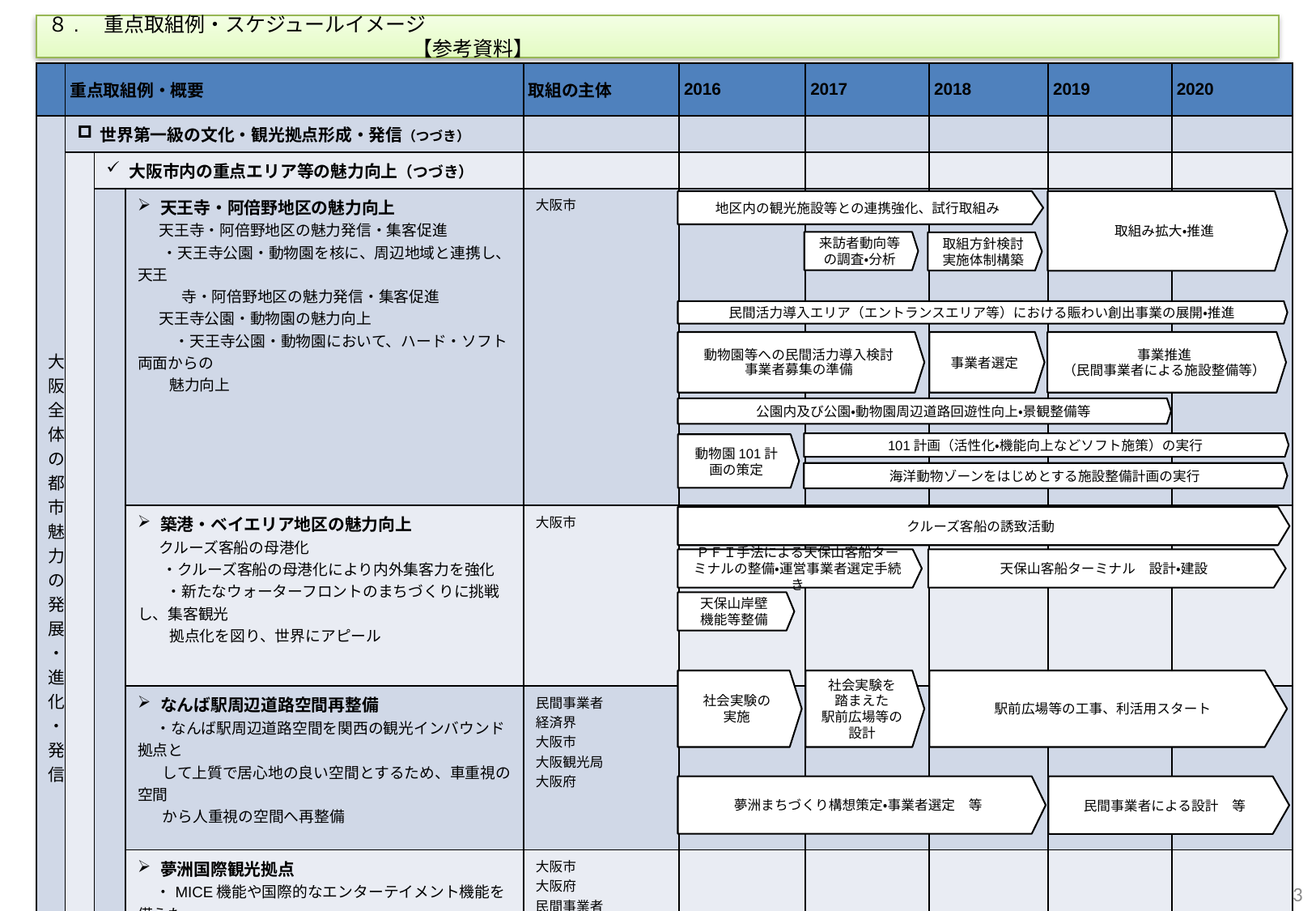

８.　重点取組例・スケジュールイメージ　　　　　　　　　　　　　　　　　　　　　　　　　　　　　　　　　　　　　　　　　　　　　　　　　　　　　　　　　　　【参考資料】
|  | 重点取組例・概要 |  |  | 取組の主体 | 2016 | 2017 | 2018 | 2019 | 2020 |
| --- | --- | --- | --- | --- | --- | --- | --- | --- | --- |
| 大阪全体の都市魅力の発展・進化・発信 | 世界第一級の文化・観光拠点形成・発信（つづき） |  |  |  |  |  |  |  |  |
|  |  | 大阪市内の重点エリア等の魅力向上（つづき） |  |  |  |  |  |  |  |
|  |  |  | 天王寺・阿倍野地区の魅力向上 天王寺・阿倍野地区の魅力発信・集客促進 ・天王寺公園・動物園を核に、周辺地域と連携し、天王 　　 寺・阿倍野地区の魅力発信・集客促進 天王寺公園・動物園の魅力向上 　　 ・天王寺公園・動物園において、ハード・ソフト両面からの 魅力向上 | 大阪市 |  |  |  |  |  |
|  |  |  | 築港・ベイエリア地区の魅力向上 クルーズ客船の母港化 ・クルーズ客船の母港化により内外集客力を強化 　 ・新たなウォーターフロントのまちづくりに挑戦し、集客観光 拠点化を図り、世界にアピール | 大阪市 |  |  |  |  |  |
|  |  |  | なんば駅周辺道路空間再整備 ・なんば駅周辺道路空間を関西の観光インバウンド拠点と して上質で居心地の良い空間とするため、車重視の空間 から人重視の空間へ再整備 | 民間事業者 経済界 大阪市 大阪観光局 大阪府 |  |  |  |  |  |
|  |  |  | 夢洲国際観光拠点　 ・MICE機能や国際的なエンターテイメント機能を備えた 　　 統合型リゾート（IR）の誘致など、民間の創意・工夫や 意見を取り入れながら、国際観光拠点の形成をめざす | 大阪市 大阪府 民間事業者 |  |  |  |  |  |
地区内の観光施設等との連携強化、試行取組み
取組み拡大・推進
来訪者動向等の調査・分析
取組方針検討
実施体制構築
民間活力導入エリア（エントランスエリア等）における賑わい創出事業の展開・推進
動物園等への民間活力導入検討
事業者募集の準備
事業者選定
事業推進
（民間事業者による施設整備等）
公園内及び公園・動物園周辺道路回遊性向上・景観整備等
101計画（活性化・機能向上などソフト施策）の実行
動物園101計画の策定
海洋動物ゾーンをはじめとする施設整備計画の実行
クルーズ客船の誘致活動
ＰＦＩ手法による天保山客船ターミナルの整備・運営事業者選定手続き
天保山客船ターミナル　設計・建設
天保山岸壁
機能等整備
社会実験の
実施
社会実験を
踏まえた
駅前広場等の設計
駅前広場等の工事、利活用スタート
夢洲まちづくり構想策定・事業者選定　等
民間事業者による設計　等
13